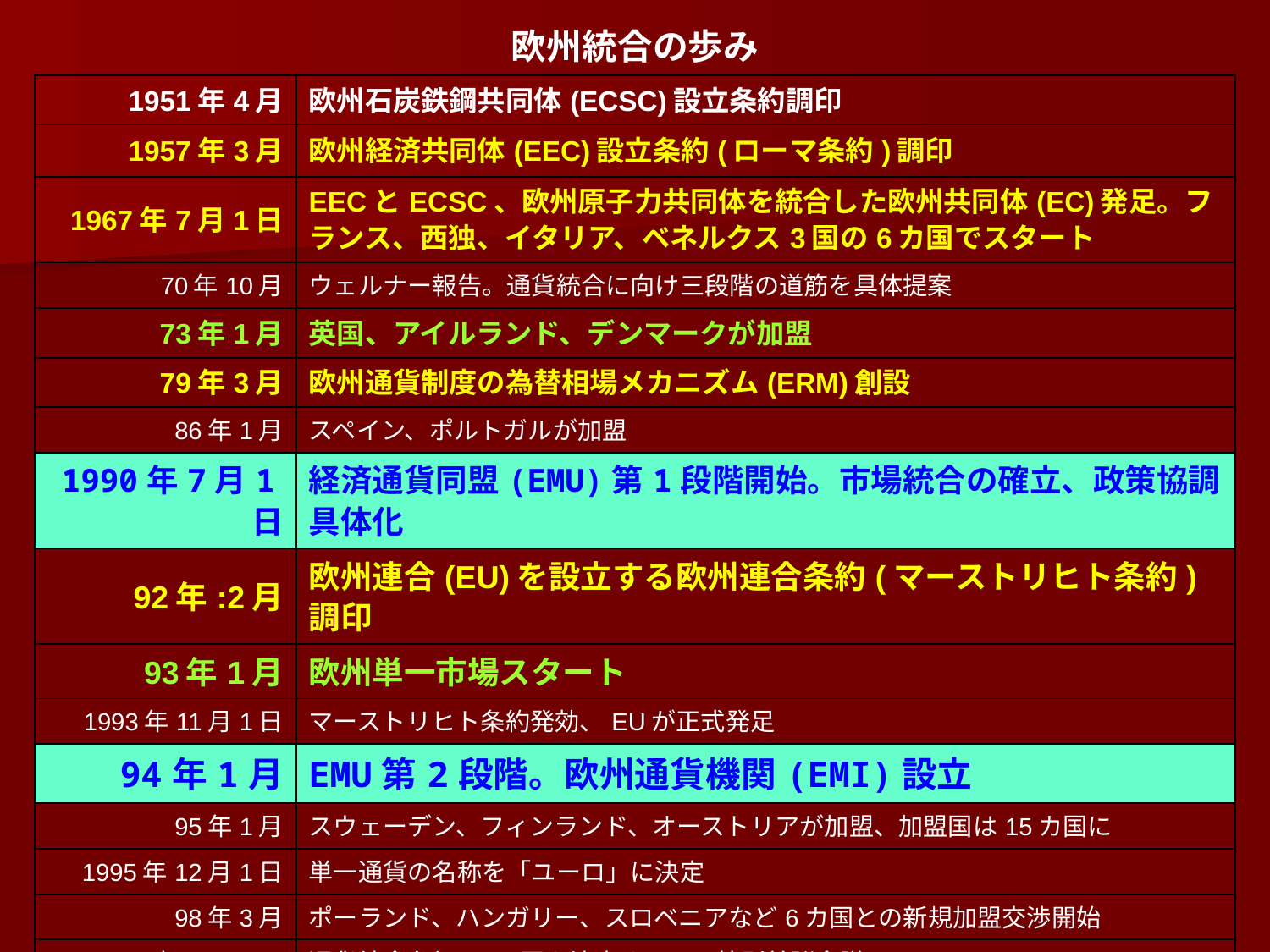

| 欧州統合の歩み |  |
| --- | --- |
| 1951年4月 | 欧州石炭鉄鋼共同体(ECSC)設立条約調印 |
| 1957年3月 | 欧州経済共同体(EEC)設立条約(ローマ条約)調印 |
| 1967年7月1日 | EECとECSC、欧州原子力共同体を統合した欧州共同体(EC)発足。フランス、西独、イタリア、ベネルクス3国の6カ国でスタート |
| 70年10月 | ウェルナー報告。通貨統合に向け三段階の道筋を具体提案 |
| 73年1月 | 英国、アイルランド、デンマークが加盟 |
| 79年3月 | 欧州通貨制度の為替相場メカニズム(ERM)創設 |
| 86年1月 | スペイン、ポルトガルが加盟 |
| 1990年7月1日 | 経済通貨同盟(EMU)第1段階開始。市場統合の確立、政策協調具体化 |
| 92年:2月 | 欧州連合(EU)を設立する欧州連合条約(マーストリヒト条約)調印 |
| 93年1月 | 欧州単一市場スタート |
| 1993年11月1日 | マーストリヒト条約発効、EUが正式発足 |
| 94年1月 | EMU第2段階。欧州通貨機関(EMI)設立 |
| 95年1月 | スウェーデン、フィンランド、オーストリアが加盟、加盟国は15カ国に |
| 1995年12月1日 | 単一通貨の名称を「ユーロ」に決定 |
| 98年3月 | ポーランド、ハンガリー、スロベニアなど6カ国との新規加盟交渉開始 |
| 98年5月2日 | 通貨統合参加11カ国を決定するEU特別首脳会議 |
| 1999年1月1日 | EMU第3段階。　単一通貨「ユーロ」導入 |
| 2002年1月1日 | 単一通貨「ユーロ」流通 |